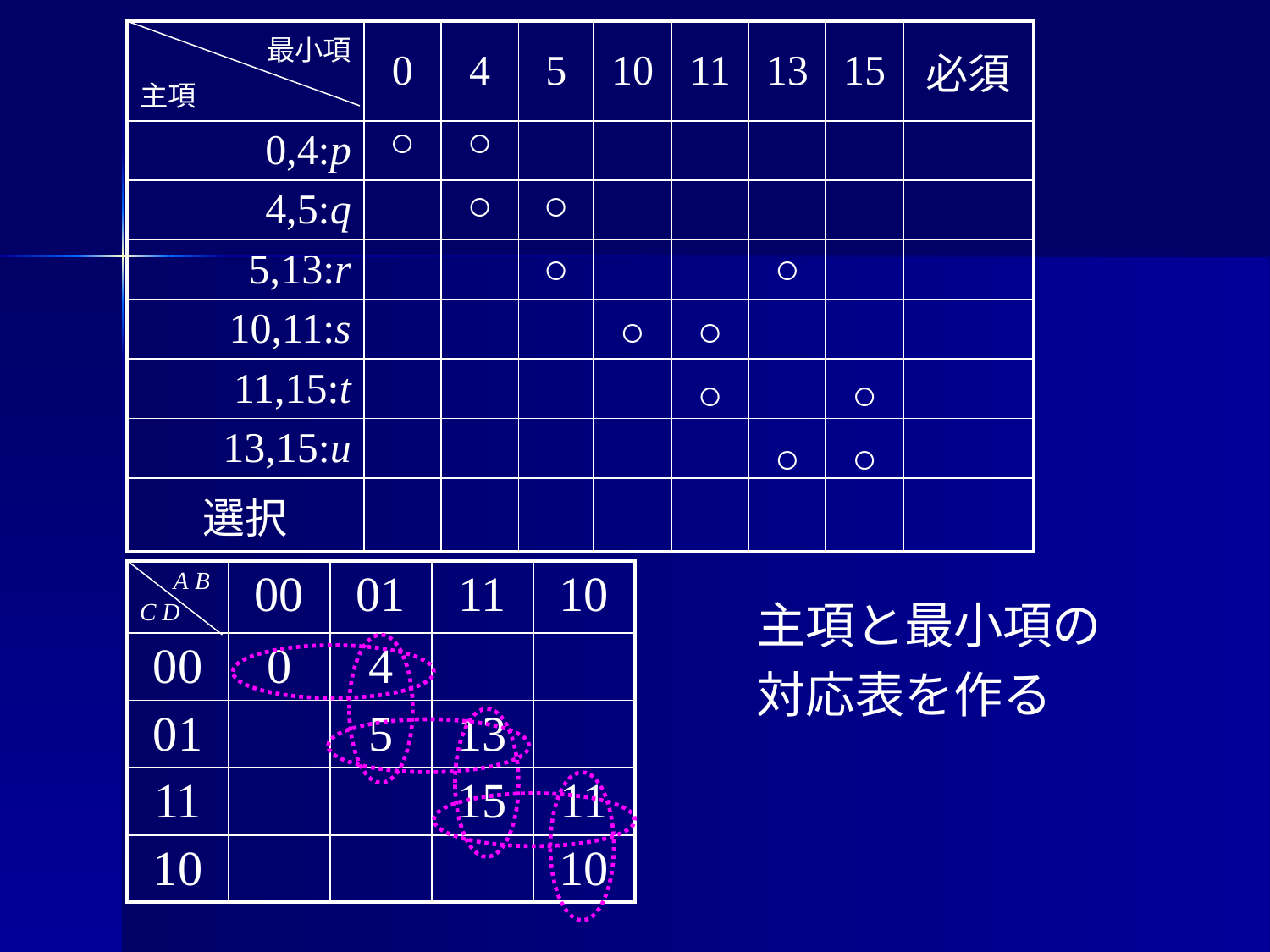

| 最小項 主項 | 0 | 4 | 5 | 10 | 11 | 13 | 15 | 必須 |
| --- | --- | --- | --- | --- | --- | --- | --- | --- |
| 0,4:p |  |  |  |  |  |  |  |  |
| 4,5:q |  |  |  |  |  |  |  |  |
| 5,13:r |  |  |  |  |  |  |  |  |
| 10,11:s |  |  |  |  |  |  |  |  |
| 11,15:t |  |  |  |  |  |  |  |  |
| 13,15:u |  |  |  |  |  |  |  |  |
| 選択 |  |  |  |  |  |  |  |  |

○
○
○
○
○
○
○
○
○
○
○
○
| A B C D | 00 | 01 | 11 | 10 |
| --- | --- | --- | --- | --- |
| 00 | 0 | 4 |  |  |
| 01 |  | 5 | 13 |  |
| 11 |  |  | 15 | 11 |
| 10 |  |  |  | 10 |

主項と最小項の
対応表を作る